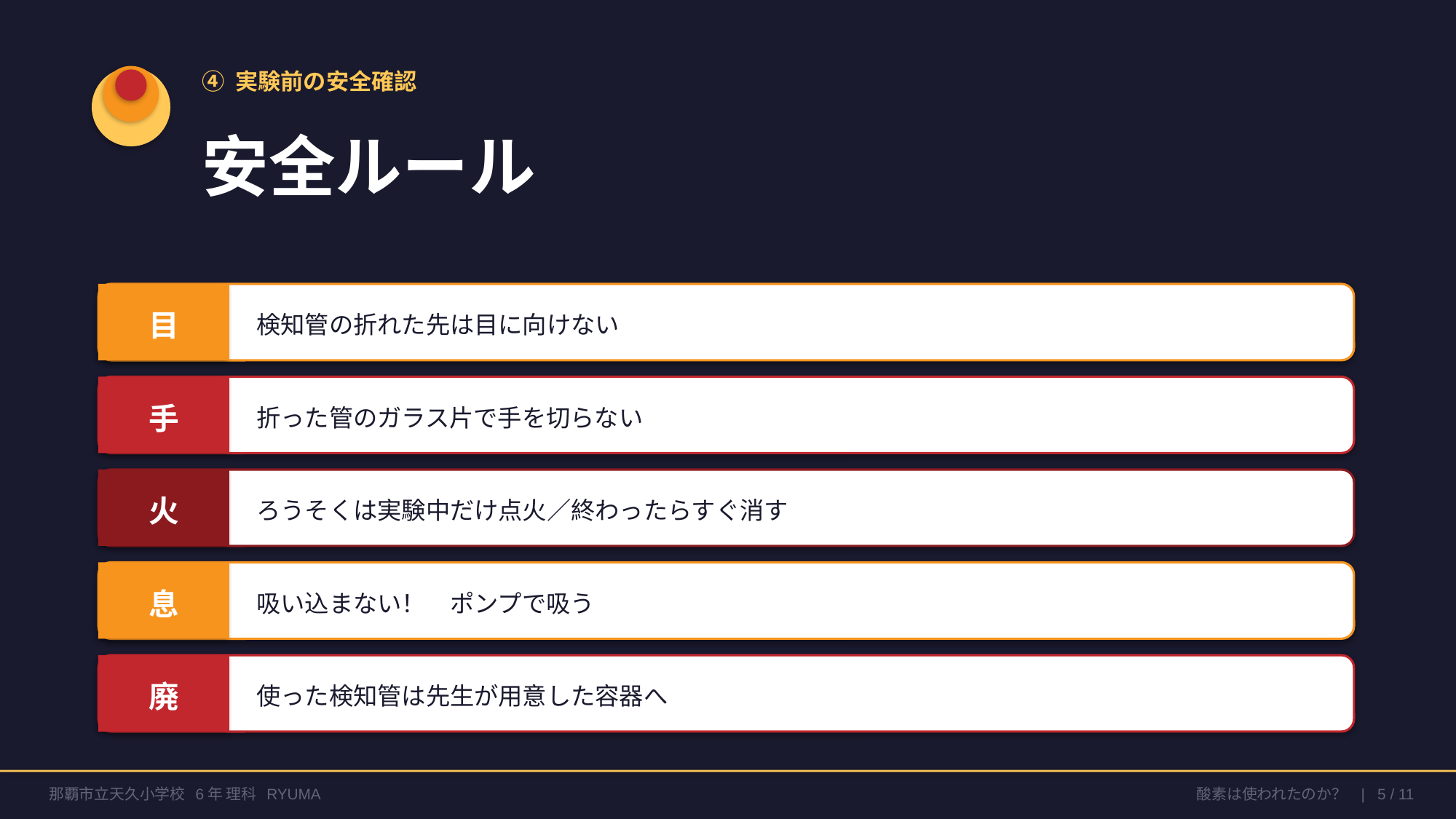

④ 実験前の安全確認

安全ルール

目
検知管の折れた先は目に向けない

手
折った管のガラス片で手を切らない

火
ろうそくは実験中だけ点火／終わったらすぐ消す

息
吸い込まない！　ポンプで吸う

廃
使った検知管は先生が用意した容器へ

那覇市立天久小学校  6年 理科  RYUMA
酸素は使われたのか？   |   5 / 11